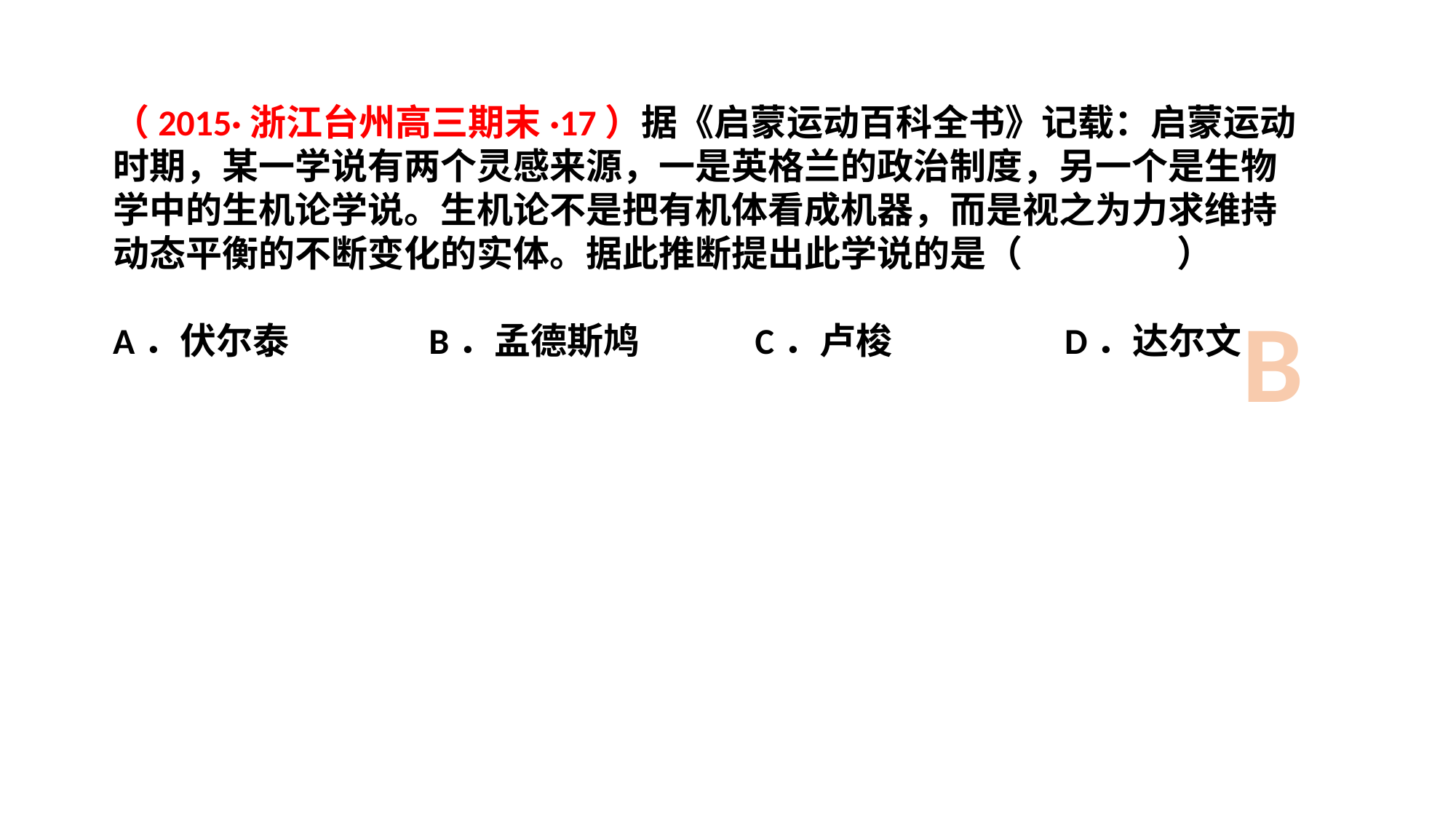

（2015·浙江台州高三期末·17）据《启蒙运动百科全书》记载：启蒙运动时期，某一学说有两个灵感来源，一是英格兰的政治制度，另一个是生物学中的生机论学说。生机论不是把有机体看成机器，而是视之为力求维持动态平衡的不断变化的实体。据此推断提出此学说的是（　　          ）

A．伏尔泰                B．孟德斯鸠             C．卢梭                    D．达尔文

B